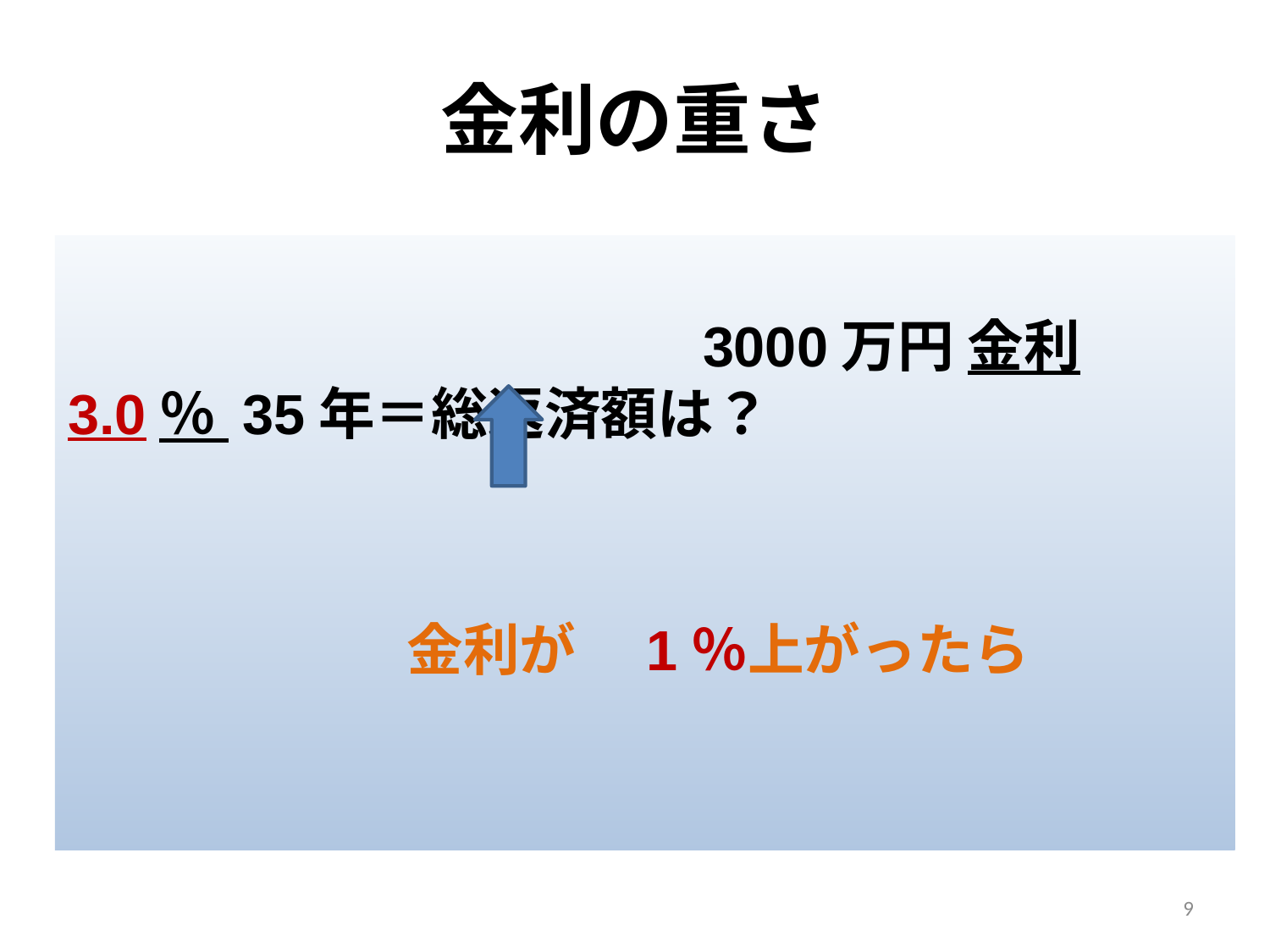

# 金利の重さ
　　　　　　　　　　　　　　　　　　　　　　　　　　　　　　　3000万円 金利3.0％ 35年＝総返済額は？

　　　　　　金利が　1％上がったら

9